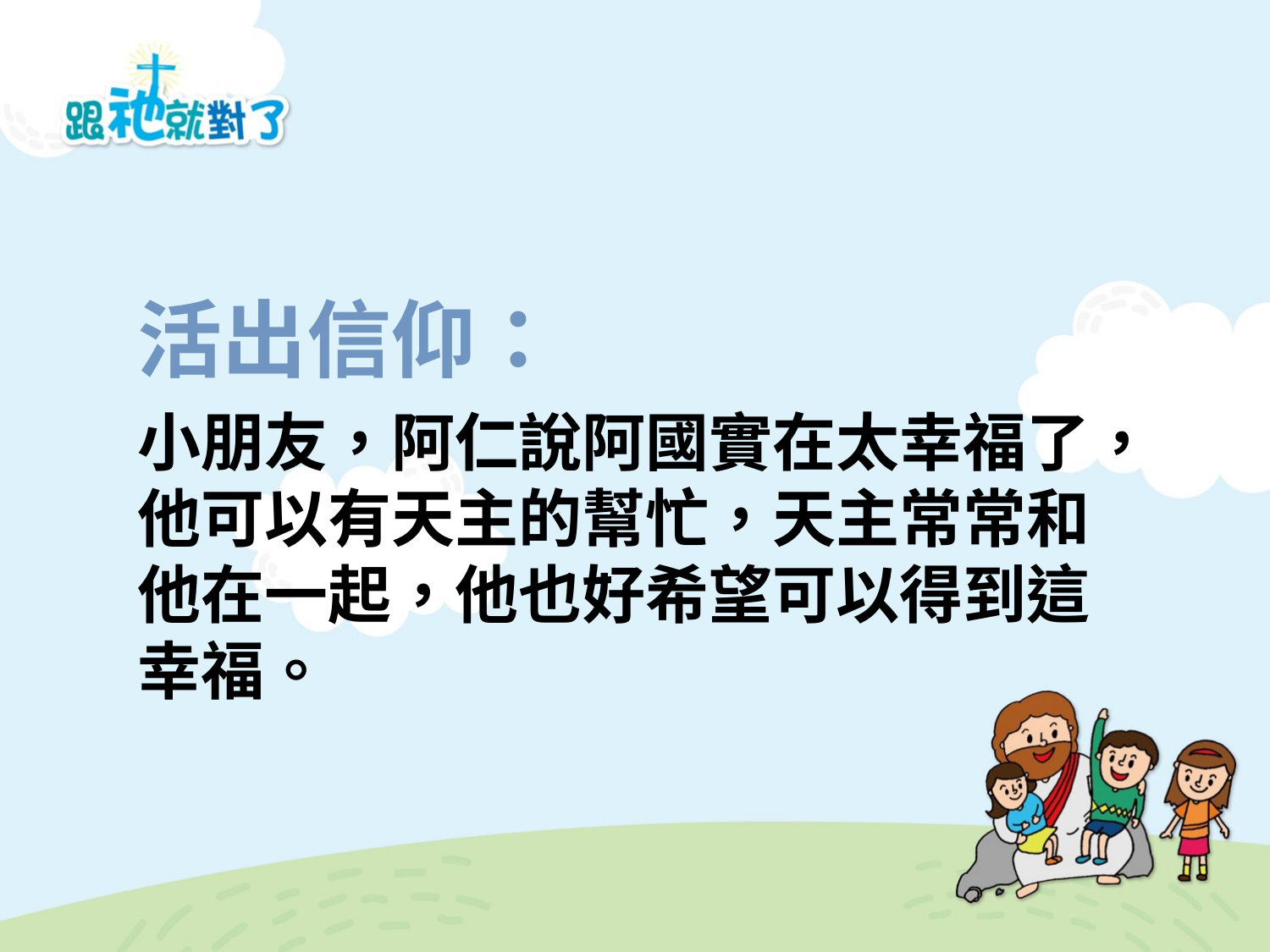

活出信仰：
小朋友，阿仁說阿國實在太幸福了，他可以有天主的幫忙，天主常常和他在一起，他也好希望可以得到這幸福。